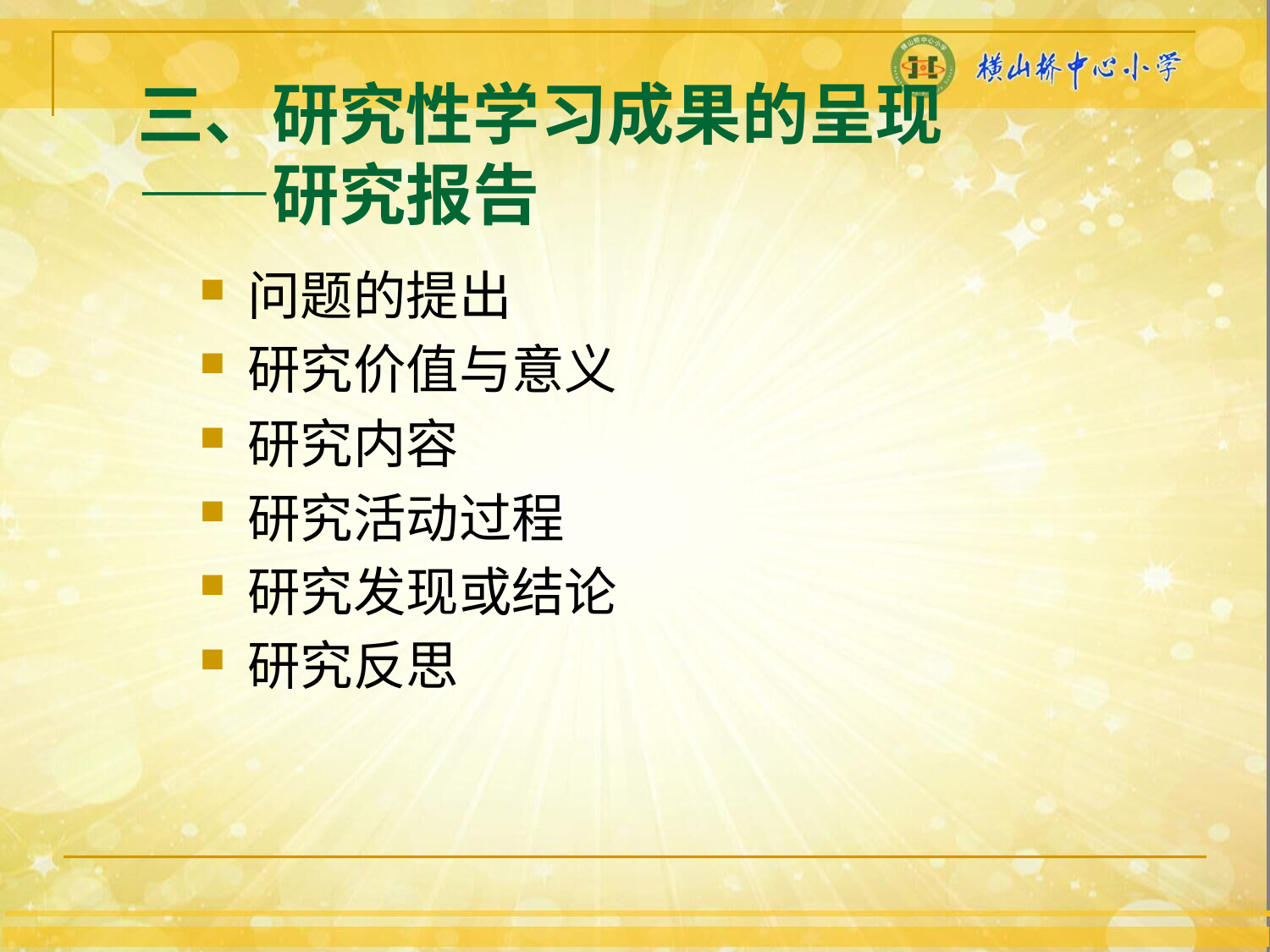

# 三、研究性学习成果的呈现 ——研究报告
问题的提出
研究价值与意义
研究内容
研究活动过程
研究发现或结论
研究反思